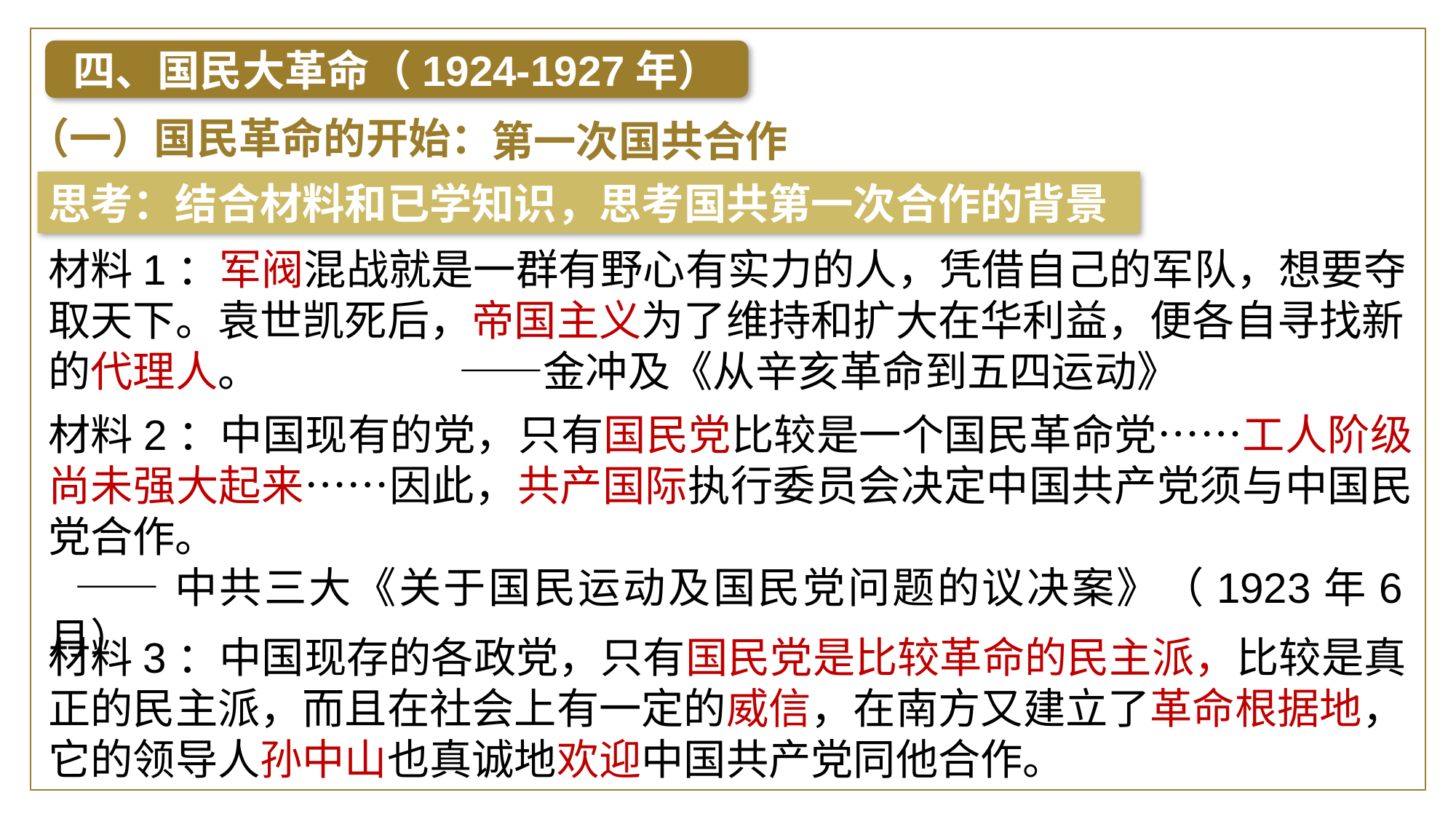

四、国民大革命（1924-1927年）
（一）国民革命的开始：
第一次国共合作
思考：结合材料和已学知识，思考国共第一次合作的背景
材料1：军阀混战就是一群有野心有实力的人，凭借自己的军队，想要夺取天下。袁世凯死后，帝国主义为了维持和扩大在华利益，便各自寻找新的代理人。                     ——金冲及《从辛亥革命到五四运动》
材料2：中国现有的党，只有国民党比较是一个国民革命党……工人阶级尚未强大起来……因此，共产国际执行委员会决定中国共产党须与中国民党合作。
  ——中共三大《关于国民运动及国民党问题的议决案》（1923年6月）
材料3：中国现存的各政党，只有国民党是比较革命的民主派，比较是真正的民主派，而且在社会上有一定的威信，在南方又建立了革命根据地，它的领导人孙中山也真诚地欢迎中国共产党同他合作。